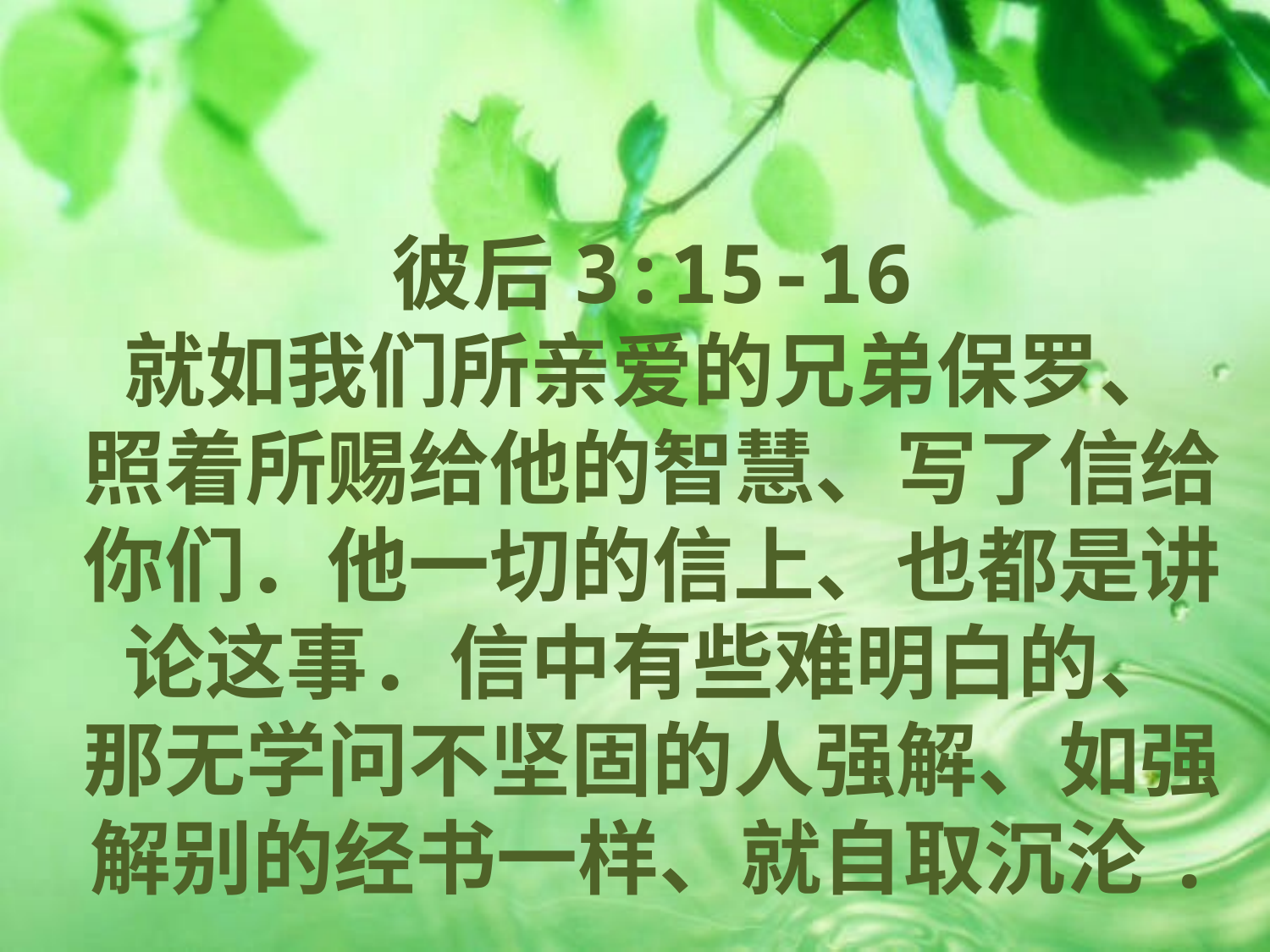

彼后3:15-16
就如我们所亲爱的兄弟保罗、
照着所赐给他的智慧、写了信给你们．他一切的信上、也都是讲论这事．信中有些难明白的、
那无学问不坚固的人强解、如强解别的经书一样、就自取沉沦.